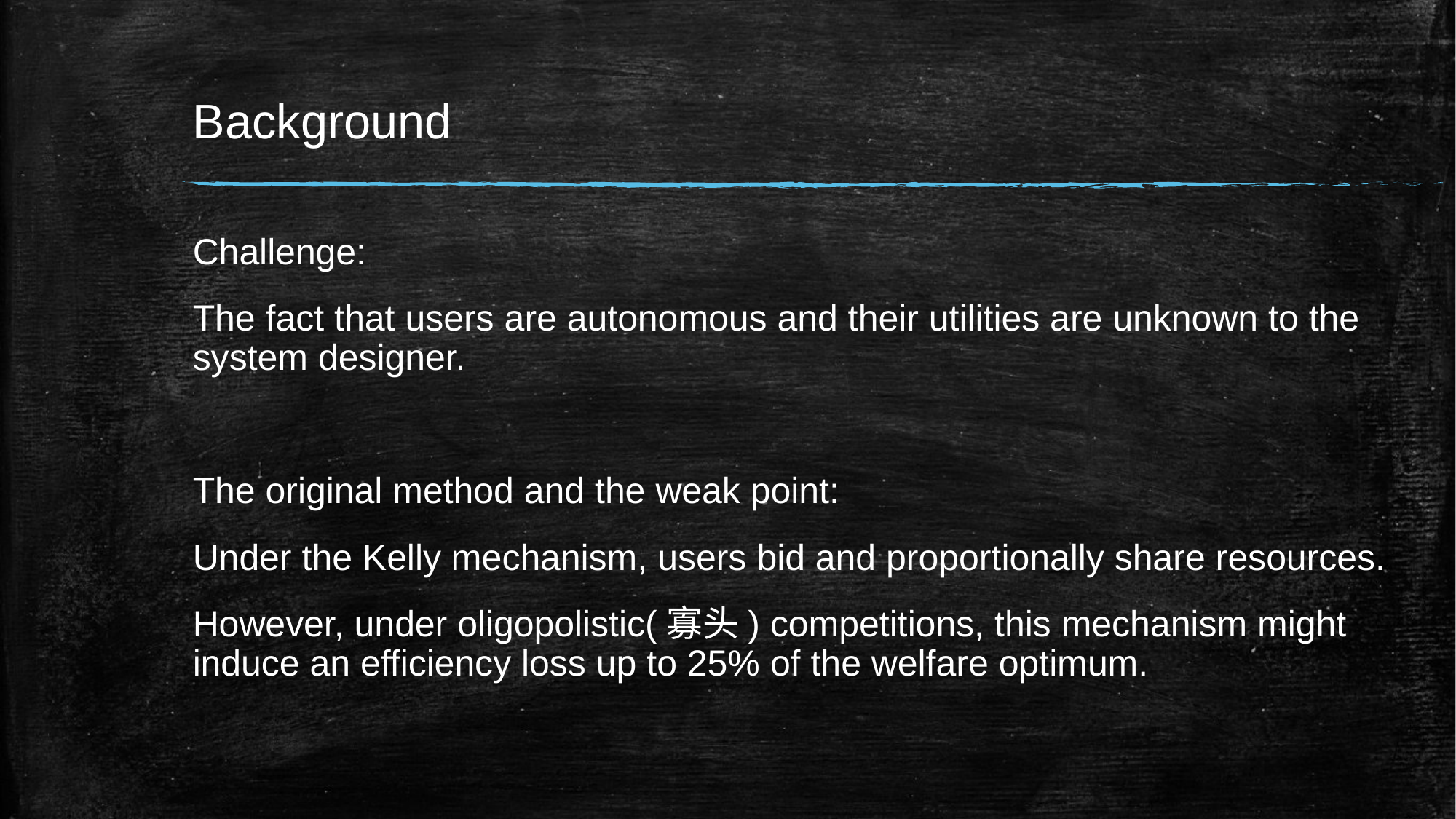

# Background
Challenge:
The fact that users are autonomous and their utilities are unknown to the system designer.

The original method and the weak point:
Under the Kelly mechanism, users bid and proportionally share resources.
However, under oligopolistic(寡头) competitions, this mechanism might induce an efficiency loss up to 25% of the welfare optimum.